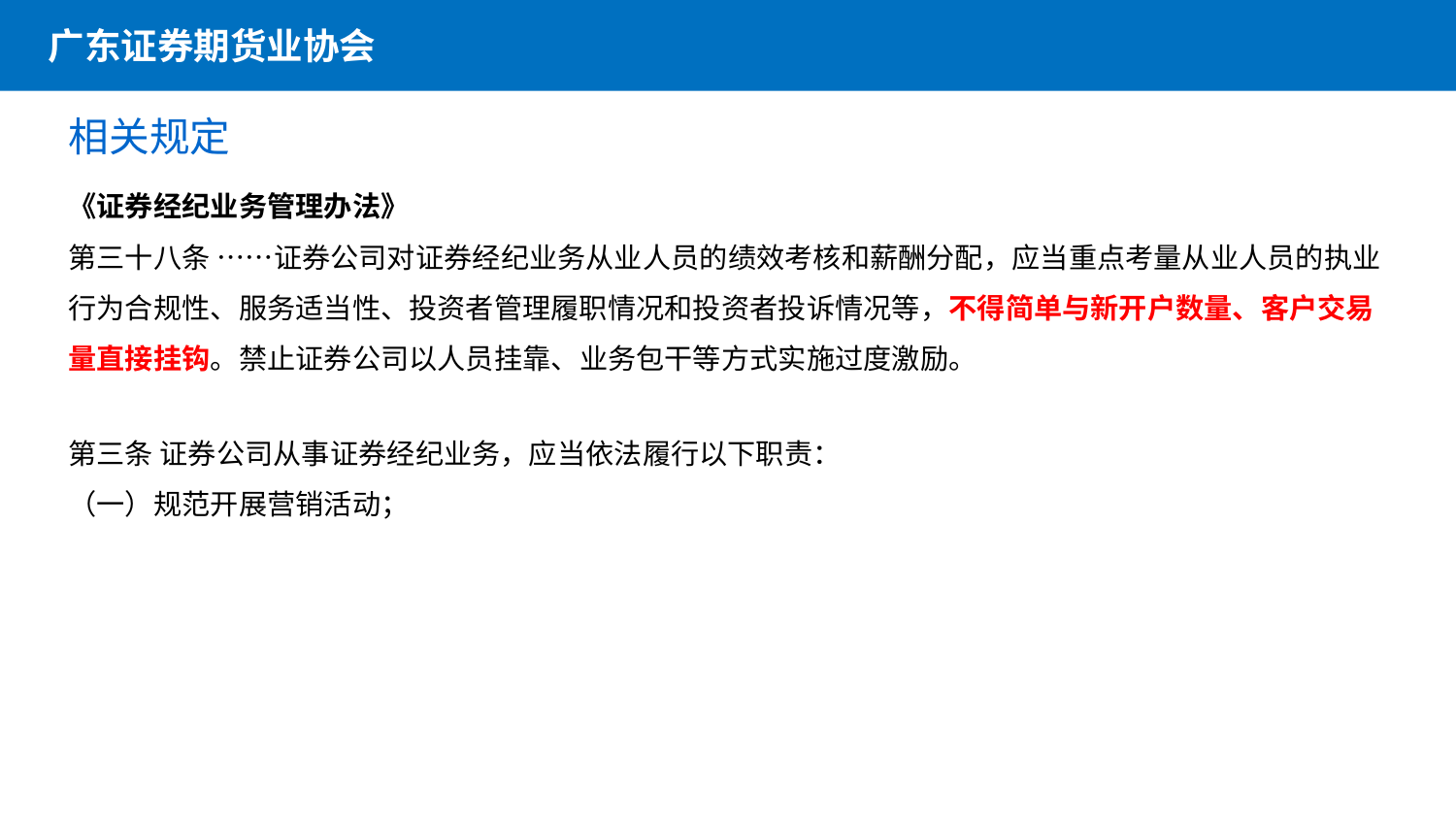

广东证券期货业协会
相关规定

《证券经纪业务管理办法》
第三十八条 ……证券公司对证券经纪业务从业人员的绩效考核和薪酬分配，应当重点考量从业人员的执业行为合规性、服务适当性、投资者管理履职情况和投资者投诉情况等，不得简单与新开户数量、客户交易量直接挂钩。禁止证券公司以人员挂靠、业务包干等方式实施过度激励。

第三条 证券公司从事证券经纪业务，应当依法履行以下职责：
（一）规范开展营销活动；